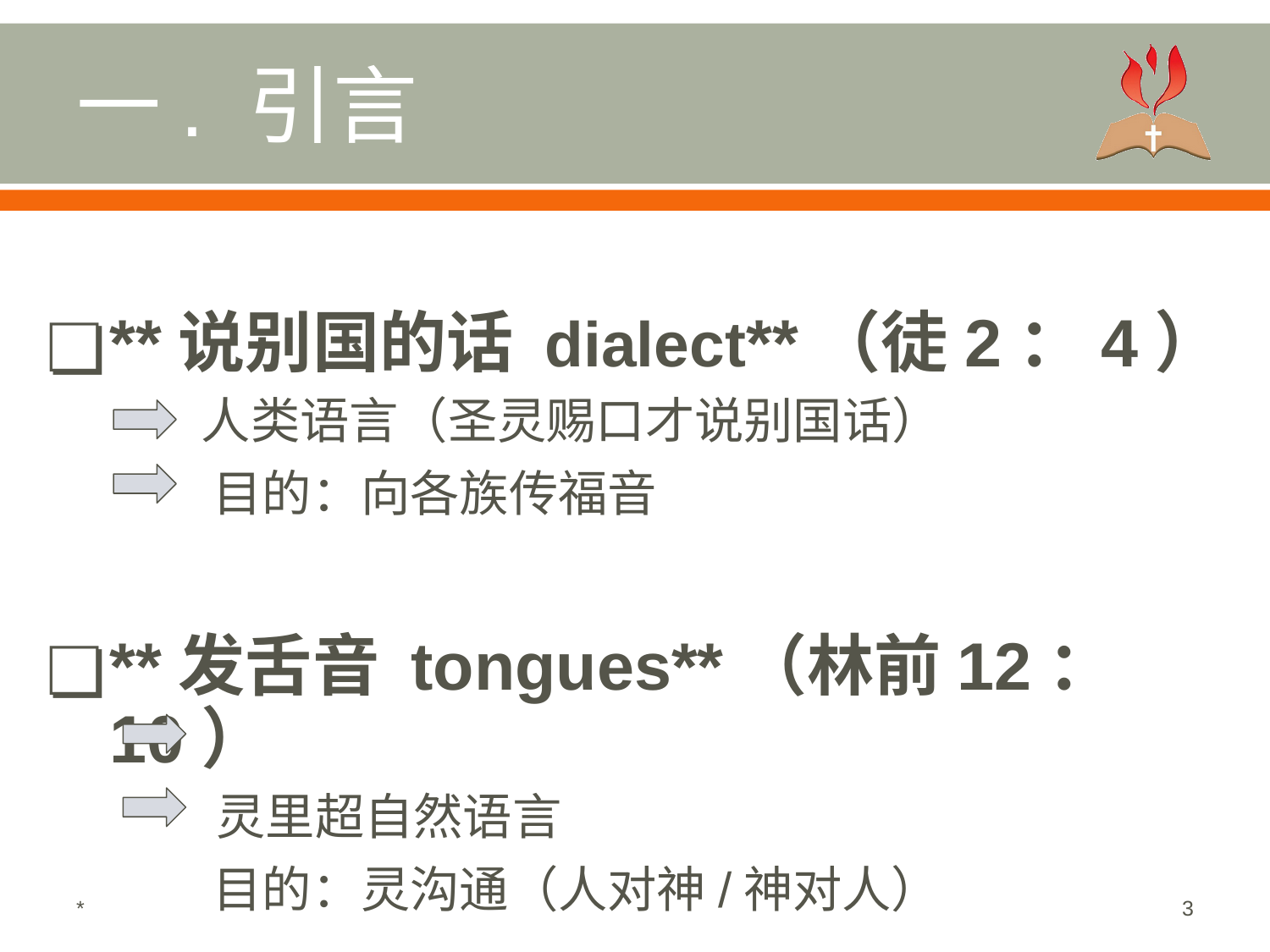

# 一. 引言

**说别国的话 dialect**（徒2：4）
     人类语言（圣灵赐口才说别国话）
          目的：向各族传福音

**发舌音 tongues**（林前12：10）
      灵里超自然语言
          目的：灵沟通（人对神/神对人）

*
3